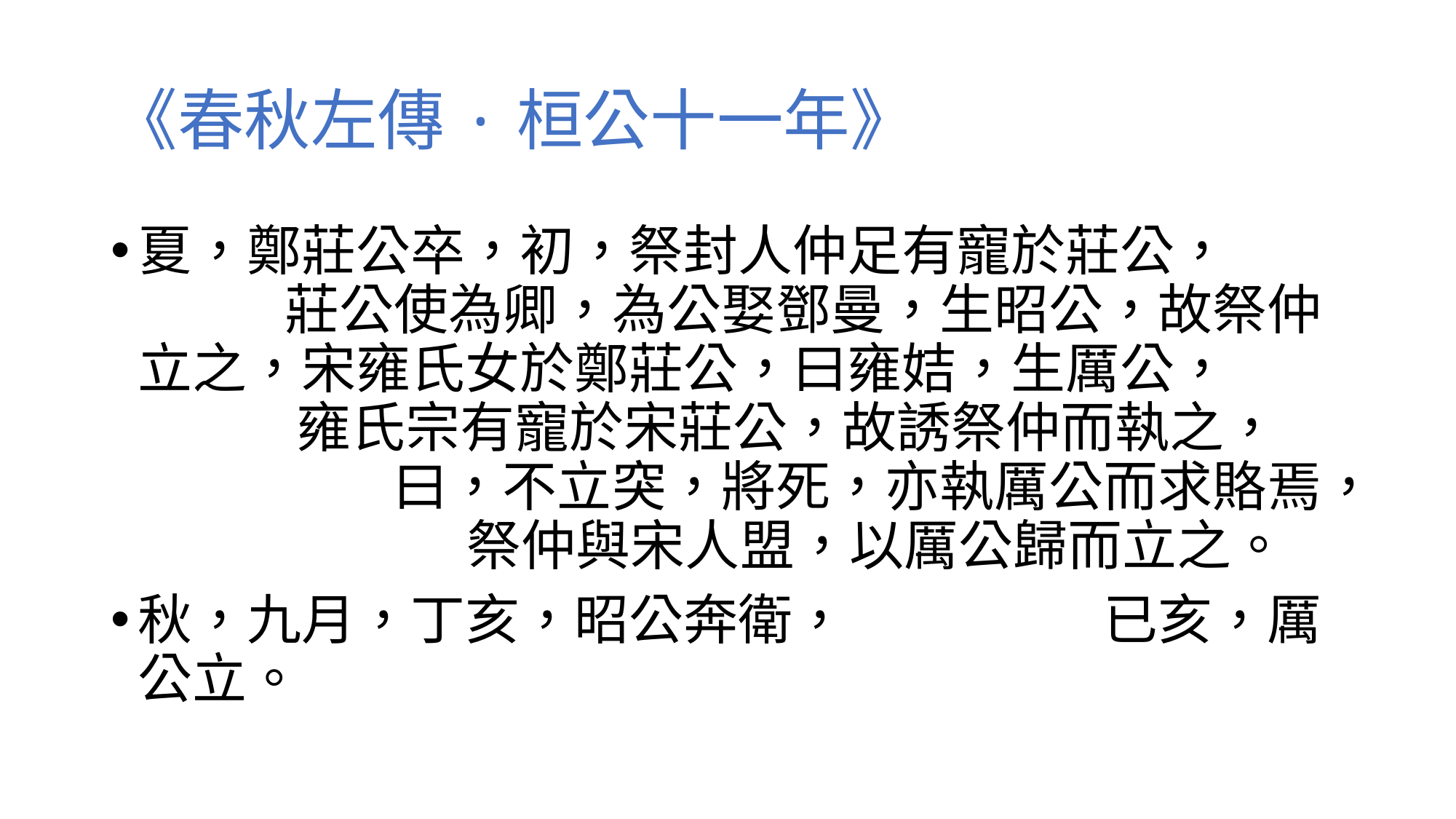

# 《春秋左傳·桓公十一年》
夏，鄭莊公卒，初，祭封人仲足有寵於莊公，                      莊公使為卿，為公娶鄧曼，生昭公，故祭仲立之，宋雍氏女於鄭莊公，曰雍姞，生厲公，                       雍氏宗有寵於宋莊公，故誘祭仲而執之，                           曰，不立突，將死，亦執厲公而求賂焉，                           祭仲與宋人盟，以厲公歸而立之。
秋，九月，丁亥，昭公奔衛，                     已亥，厲公立。